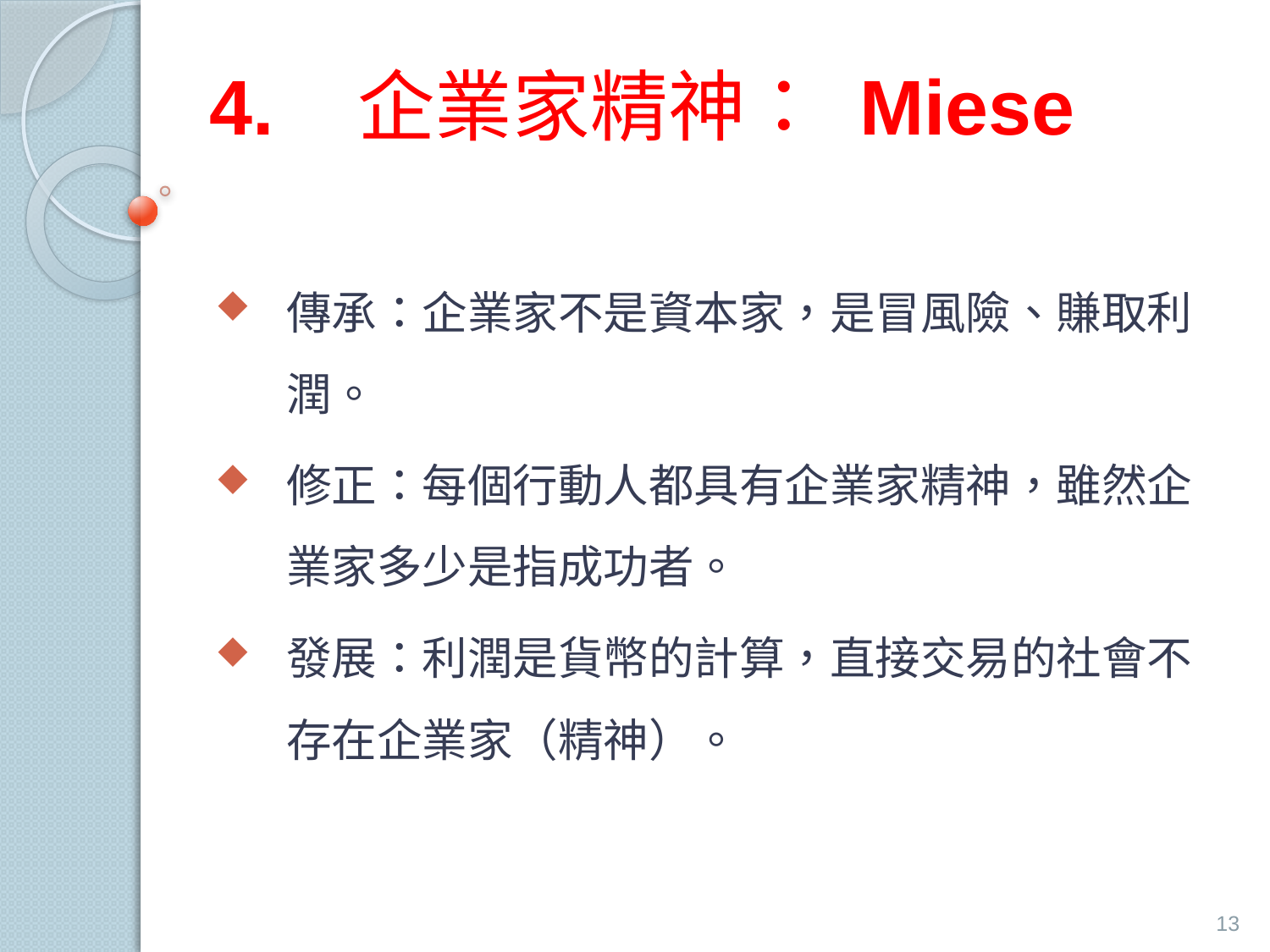

# 4.   企業家精神： Miese
傳承：企業家不是資本家，是冒風險、賺取利潤。
修正：每個行動人都具有企業家精神，雖然企業家多少是指成功者。
發展：利潤是貨幣的計算，直接交易的社會不存在企業家（精神）。
13